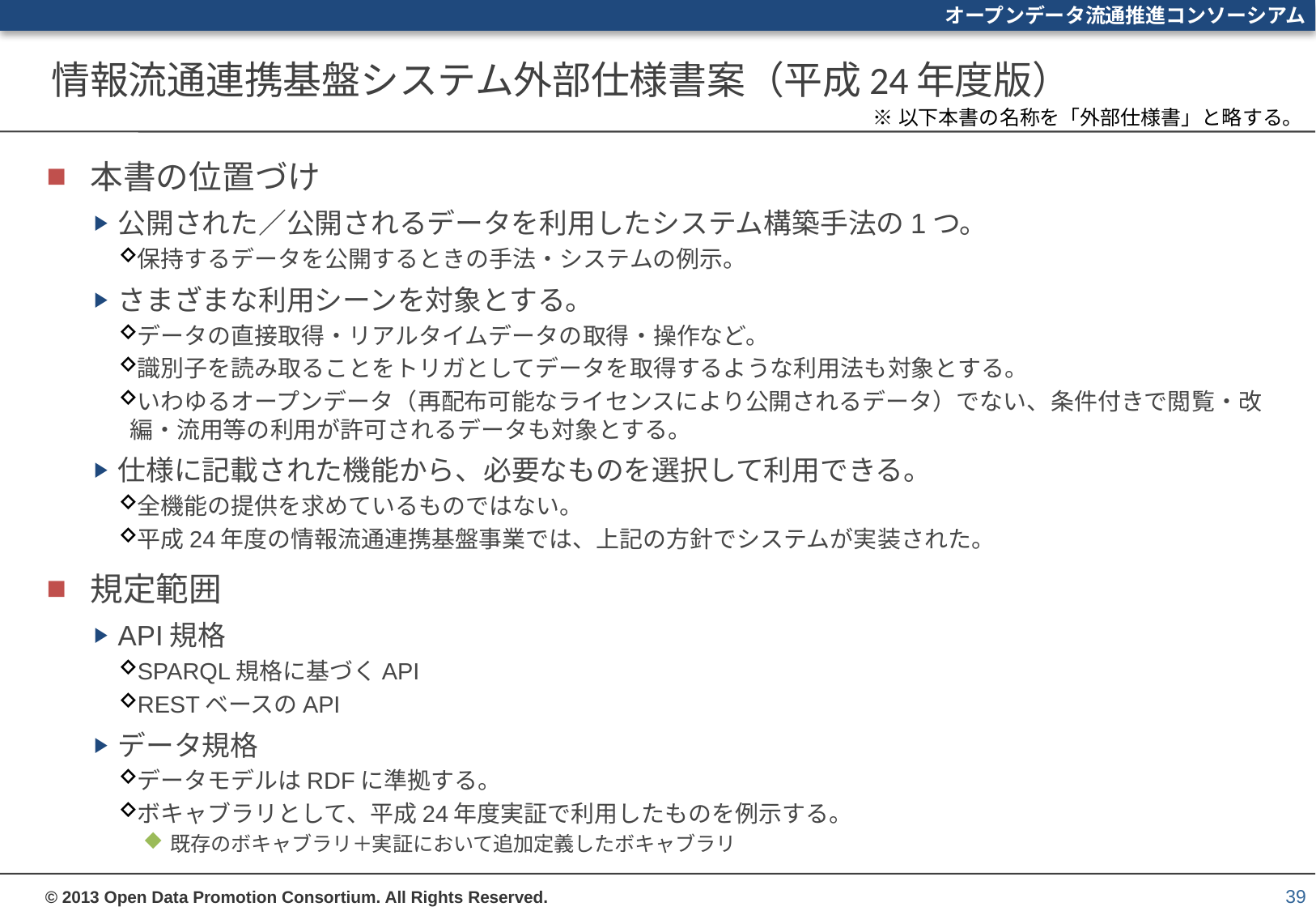

# 情報流通連携基盤システム外部仕様書案（平成24年度版）
※以下本書の名称を「外部仕様書」と略する。
本書の位置づけ
公開された／公開されるデータを利用したシステム構築手法の1つ。
保持するデータを公開するときの手法・システムの例示。
さまざまな利用シーンを対象とする。
データの直接取得・リアルタイムデータの取得・操作など。
識別子を読み取ることをトリガとしてデータを取得するような利用法も対象とする。
いわゆるオープンデータ（再配布可能なライセンスにより公開されるデータ）でない、条件付きで閲覧・改編・流用等の利用が許可されるデータも対象とする。
仕様に記載された機能から、必要なものを選択して利用できる。
全機能の提供を求めているものではない。
平成24年度の情報流通連携基盤事業では、上記の方針でシステムが実装された。
規定範囲
API規格
SPARQL規格に基づくAPI
RESTベースのAPI
データ規格
データモデルはRDFに準拠する。
ボキャブラリとして、平成24年度実証で利用したものを例示する。
既存のボキャブラリ＋実証において追加定義したボキャブラリ
39